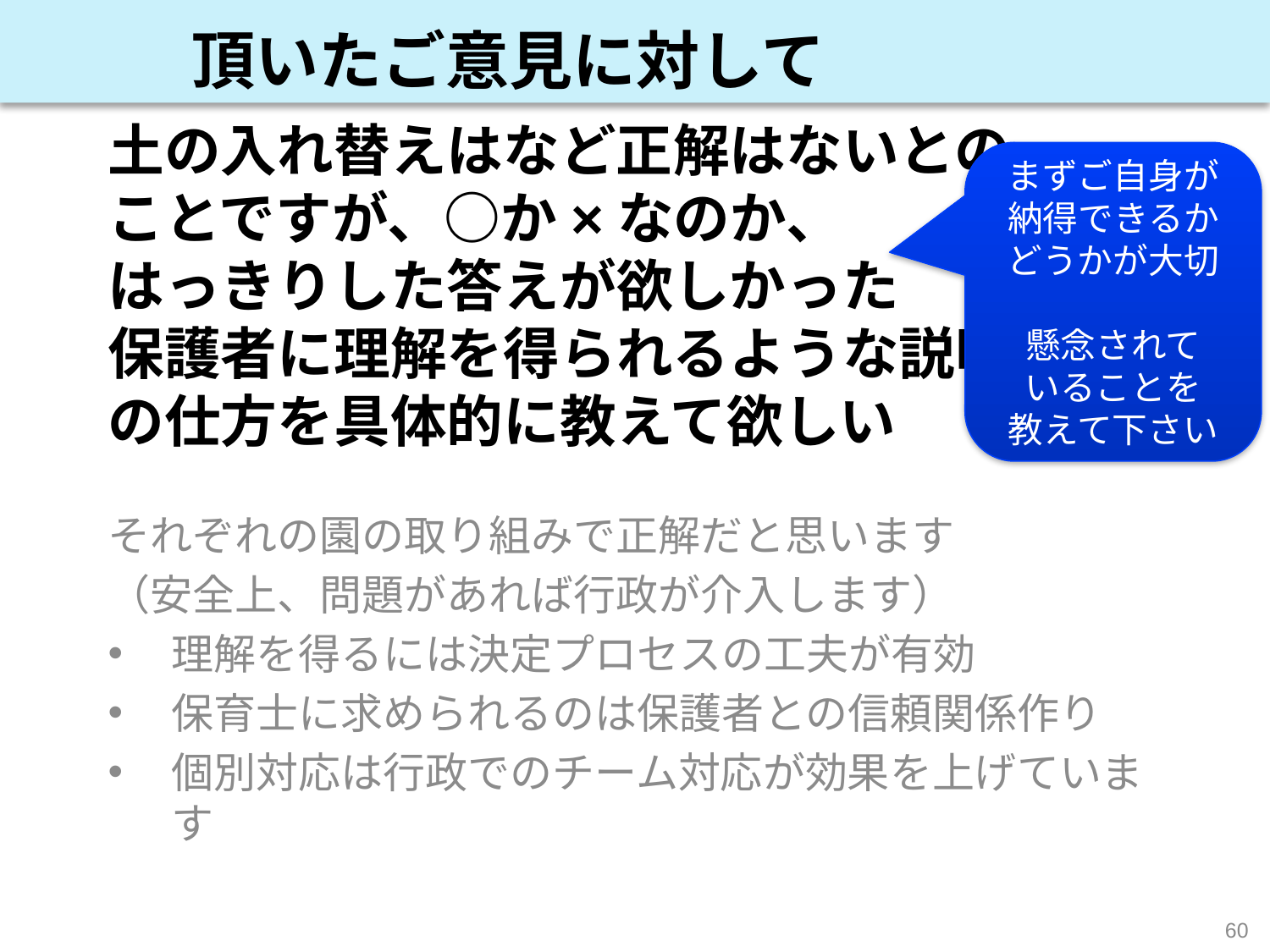

頂いたご意見に対して
まずご自身が
納得できるか
どうかが大切

懸念されて
いることを
教えて下さい
# 土の入れ替えはなど正解はないとのことですが、○か×なのか、 はっきりした答えが欲しかった 保護者に理解を得られるような説明の仕方を具体的に教えて欲しい
それぞれの園の取り組みで正解だと思います
（安全上、問題があれば行政が介入します）
理解を得るには決定プロセスの工夫が有効
保育士に求められるのは保護者との信頼関係作り
個別対応は行政でのチーム対応が効果を上げています
60